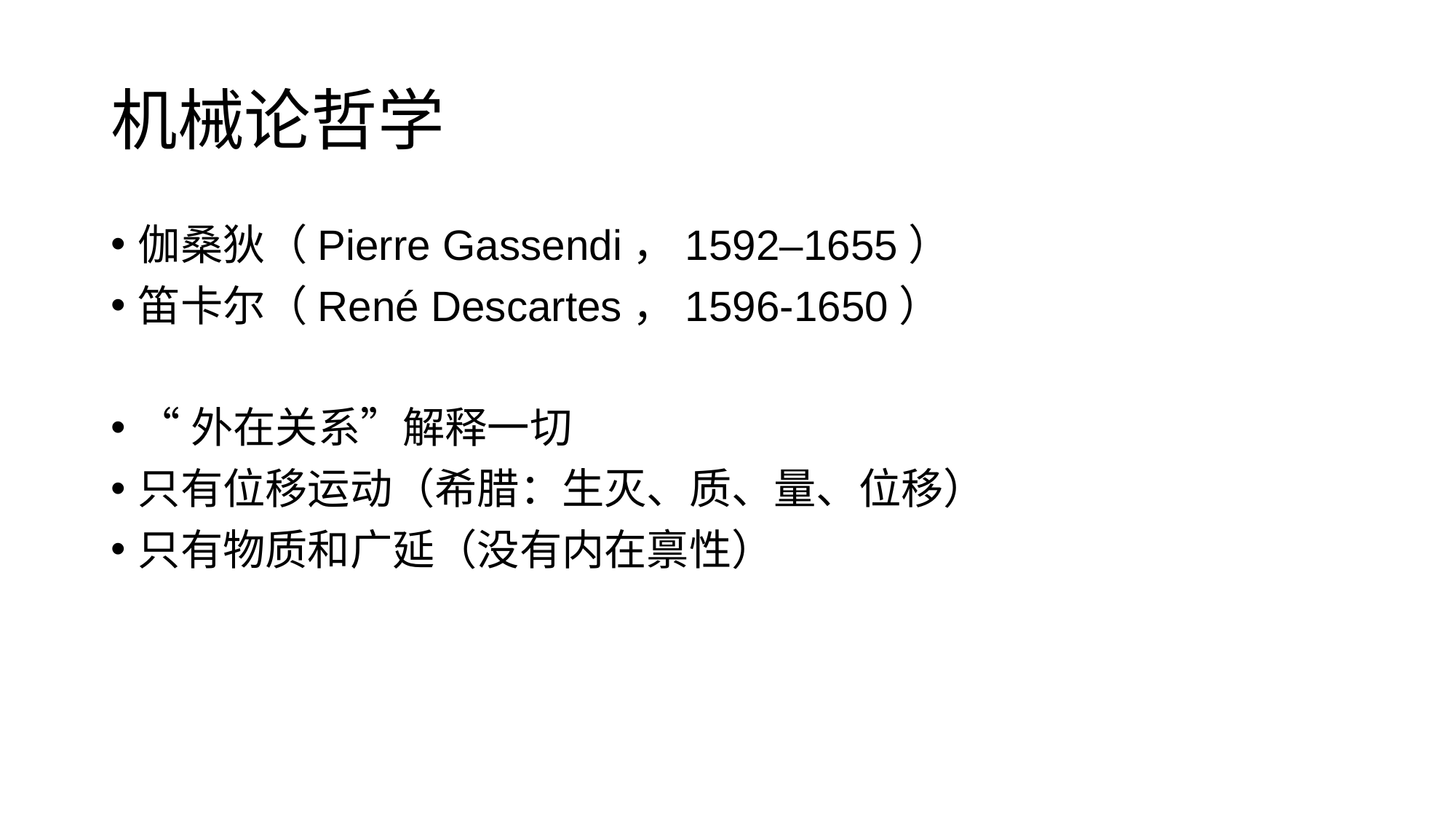

# 机械论哲学
伽桑狄（Pierre Gassendi，1592–1655）
笛卡尔（René Descartes，1596-1650）

“外在关系”解释一切
只有位移运动（希腊：生灭、质、量、位移）
只有物质和广延（没有内在禀性）